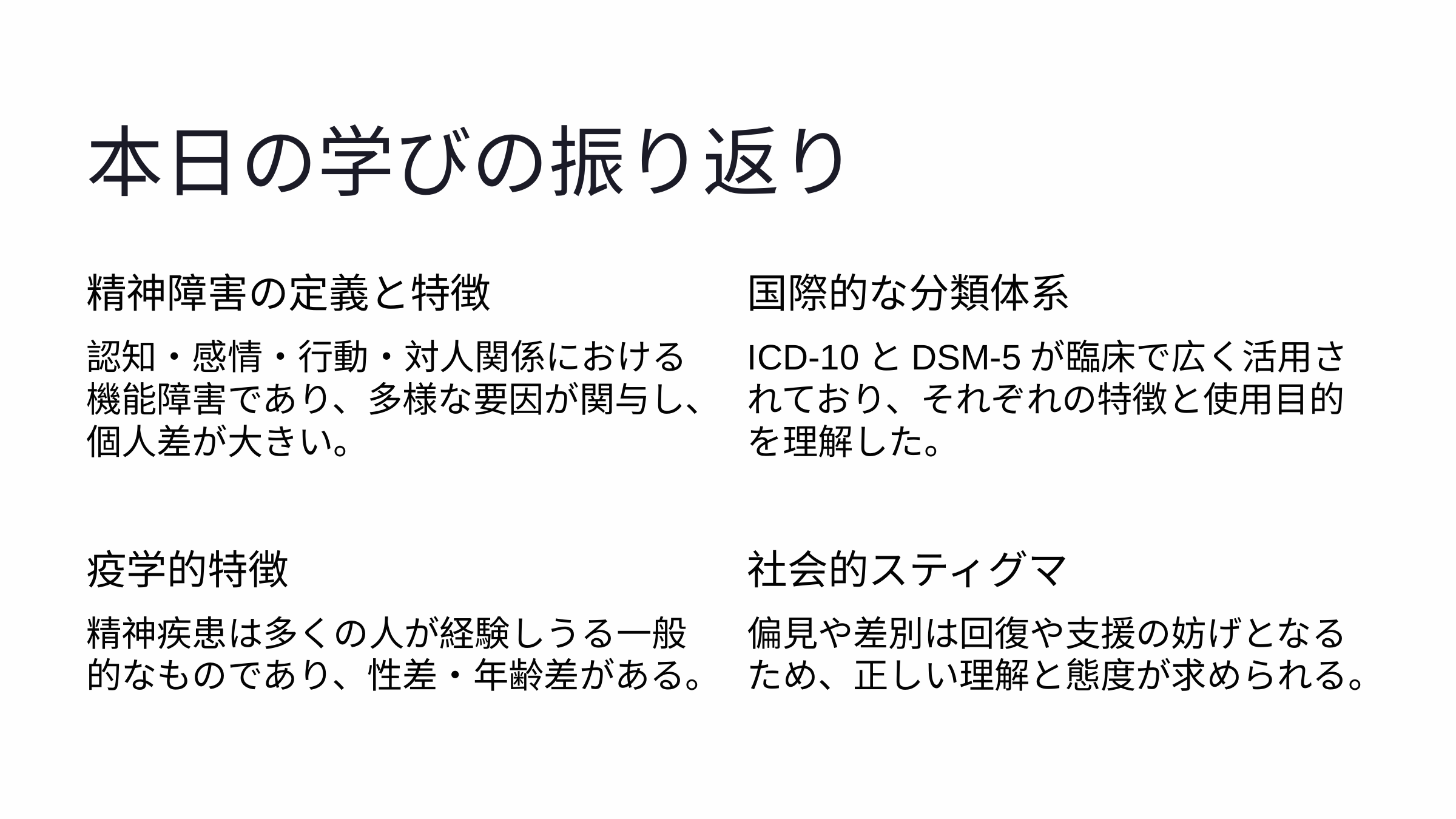

本日の学びの振り返り
精神障害の定義と特徴
国際的な分類体系
認知・感情・行動・対人関係における機能障害であり、多様な要因が関与し、個人差が大きい。
ICD-10とDSM-5が臨床で広く活用されており、それぞれの特徴と使用目的を理解した。
疫学的特徴
社会的スティグマ
精神疾患は多くの人が経験しうる一般的なものであり、性差・年齢差がある。
偏見や差別は回復や支援の妨げとなるため、正しい理解と態度が求められる。